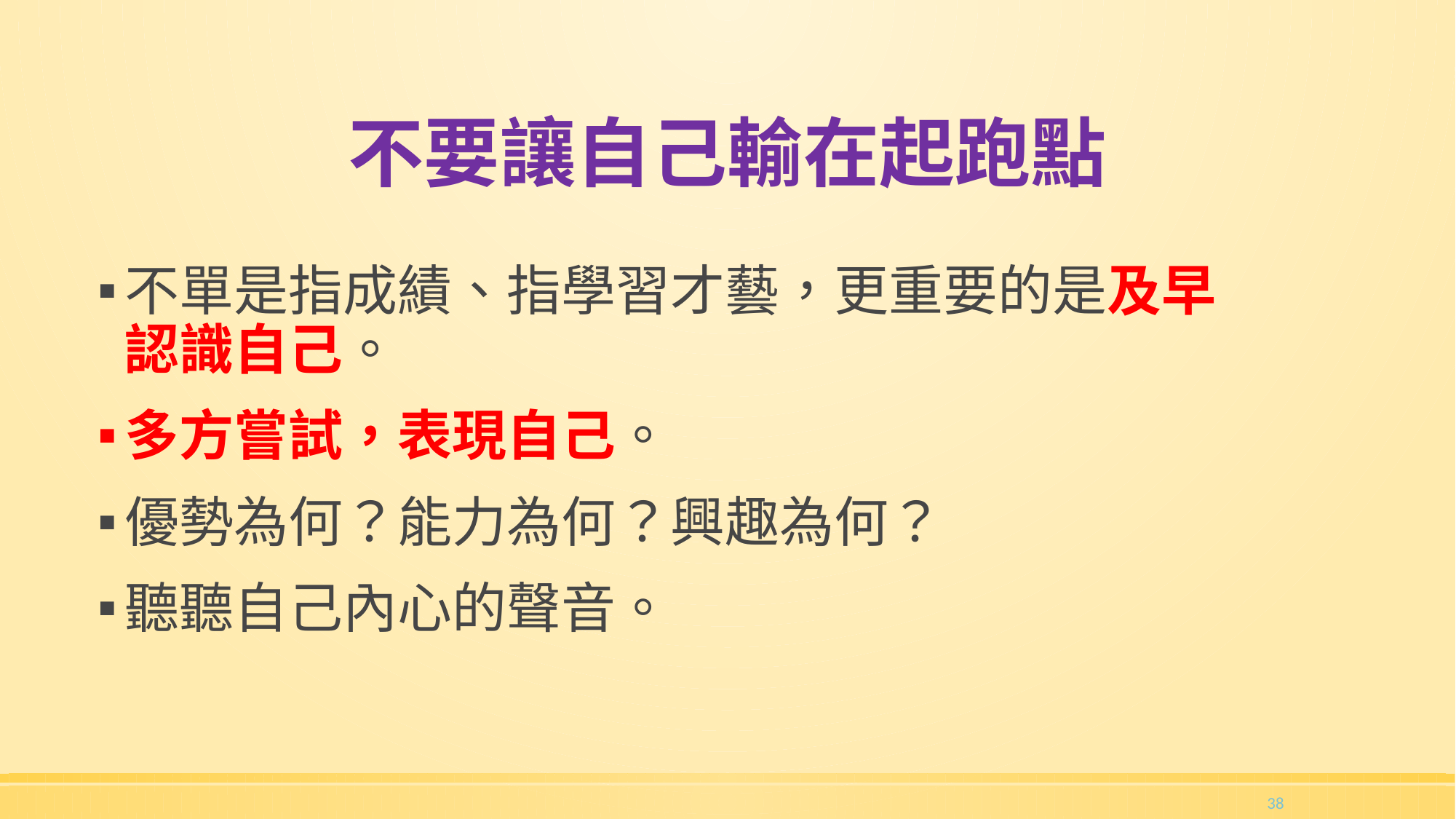

# 不要讓自己輸在起跑點
不單是指成績、指學習才藝，更重要的是及早認識自己。
多方嘗試，表現自己。
優勢為何？能力為何？興趣為何？
聽聽自己內心的聲音。
38